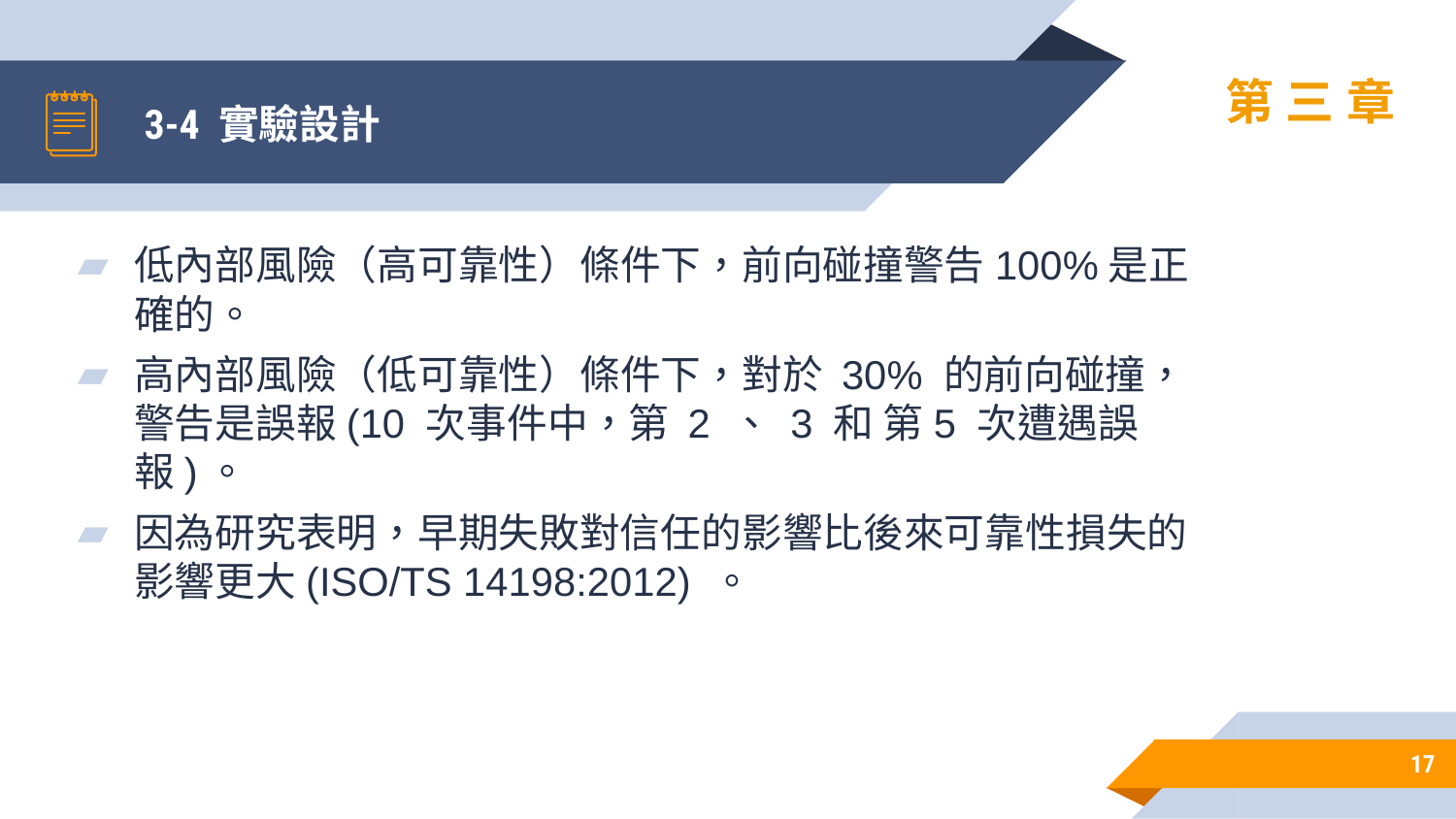

# 3-4 實驗設計
第三章

低內部風險（高可靠性）條件下，前向碰撞警告100%是正確的。
高內部風險（低可靠性）條件下，對於 30% 的前向碰撞，警告是誤報(10 次事件中，第 2 、 3 和 第5 次遭遇誤報)。
因為研究表明，早期失敗對信任的影響比後來可靠性損失的影響更大(ISO/TS 14198:2012) 。
17